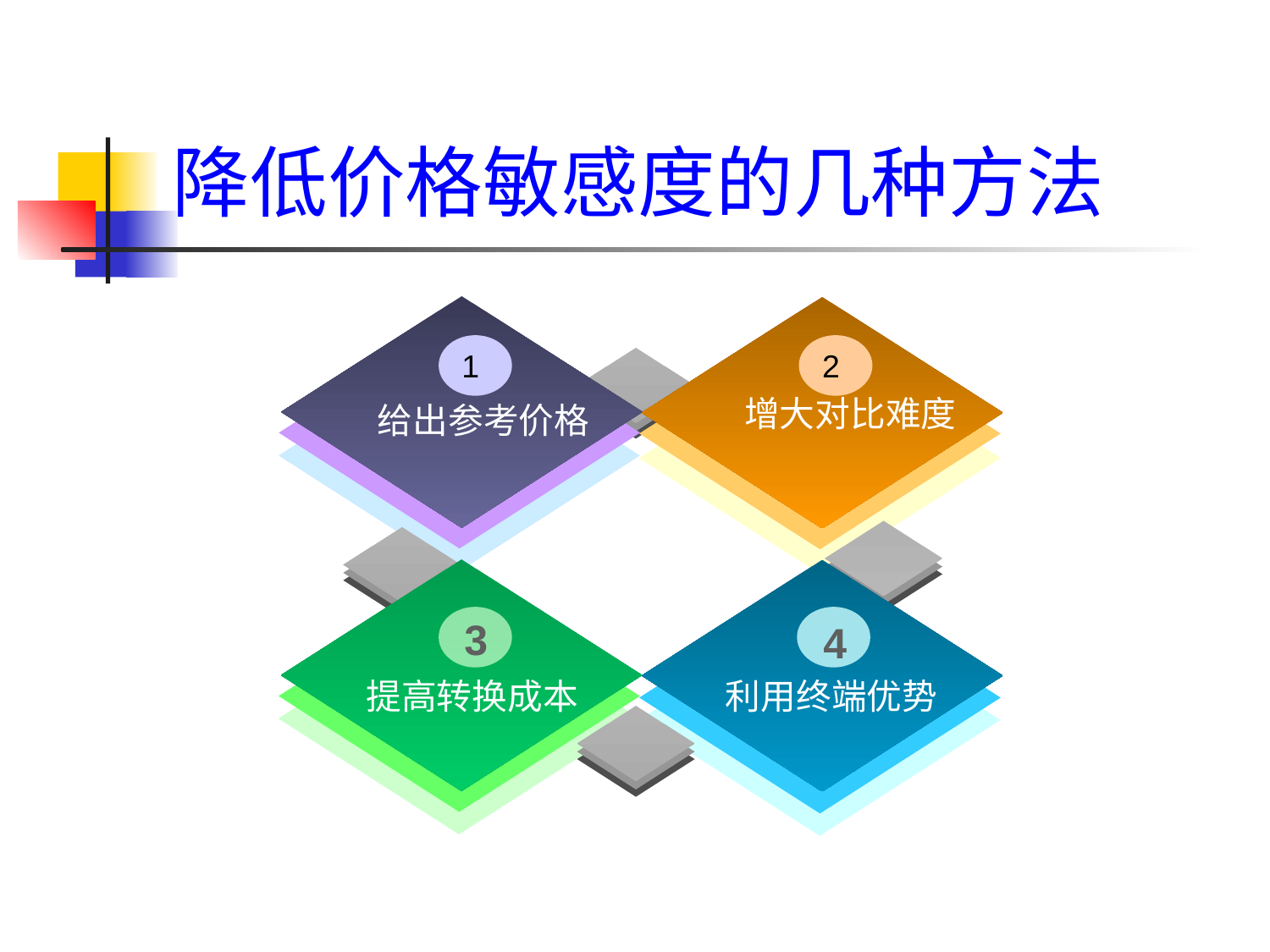

# 降低价格敏感度的几种方法

增大对比难度

1
2

3

4

提高转换成本
利用终端优势

给出参考价格
13